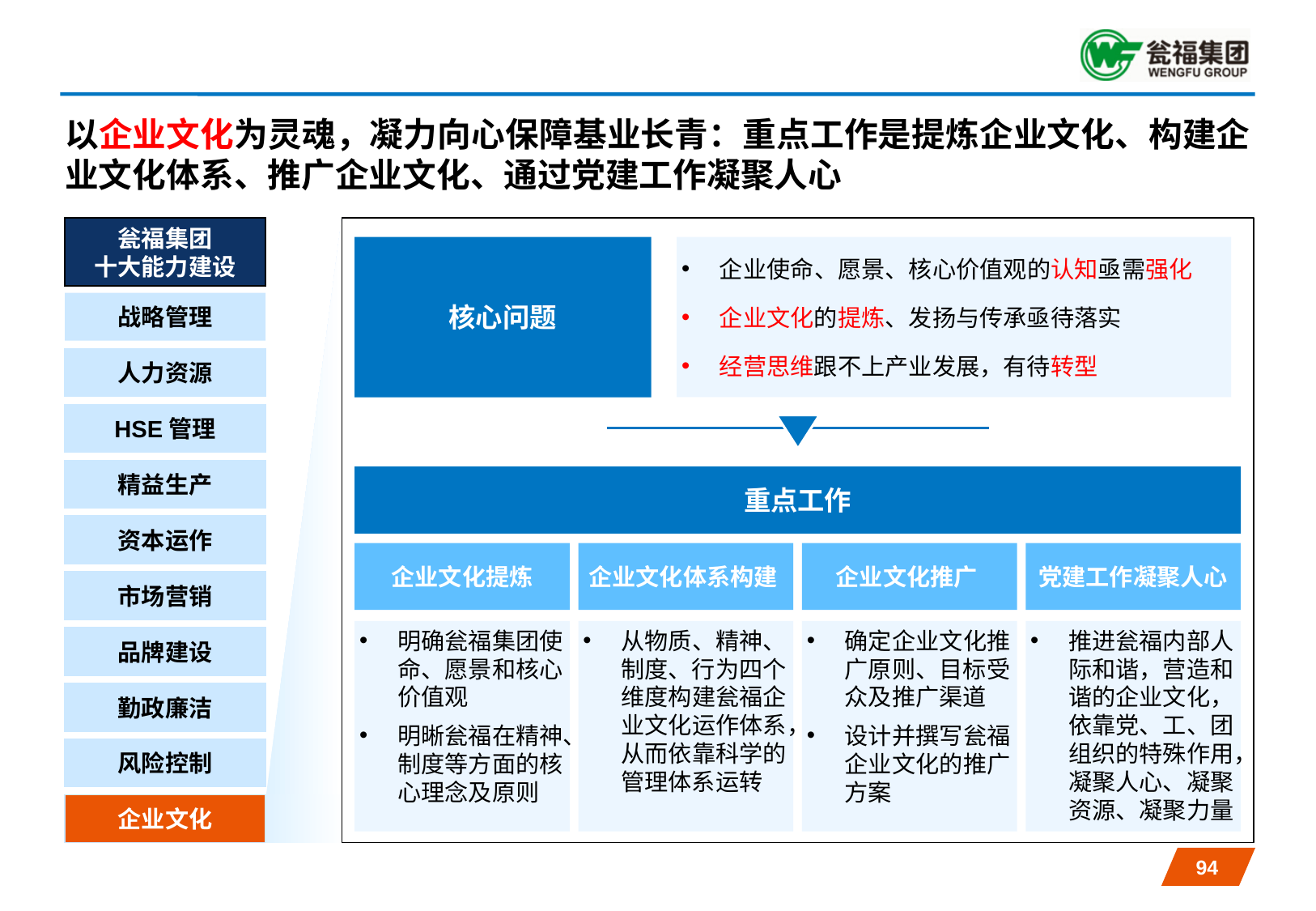

# 以企业文化为灵魂，凝力向心保障基业长青：重点工作是提炼企业文化、构建企业文化体系、推广企业文化、通过党建工作凝聚人心

瓮福集团
十大能力建设
企业使命、愿景、核心价值观的认知亟需强化
企业文化的提炼、发扬与传承亟待落实
经营思维跟不上产业发展，有待转型
核心问题

战略管理
人力资源
HSE管理
精益生产
重点工作
资本运作
企业文化提炼
企业文化体系构建
企业文化推广
党建工作凝聚人心
市场营销
明确瓮福集团使命、愿景和核心价值观
明晰瓮福在精神、制度等方面的核心理念及原则
从物质、精神、制度、行为四个维度构建瓮福企业文化运作体系，从而依靠科学的管理体系运转
确定企业文化推广原则、目标受众及推广渠道
设计并撰写瓮福企业文化的推广方案
推进瓮福内部人际和谐，营造和谐的企业文化，依靠党、工、团组织的特殊作用，凝聚人心、凝聚资源、凝聚力量
品牌建设
勤政廉洁
风险控制

企业文化